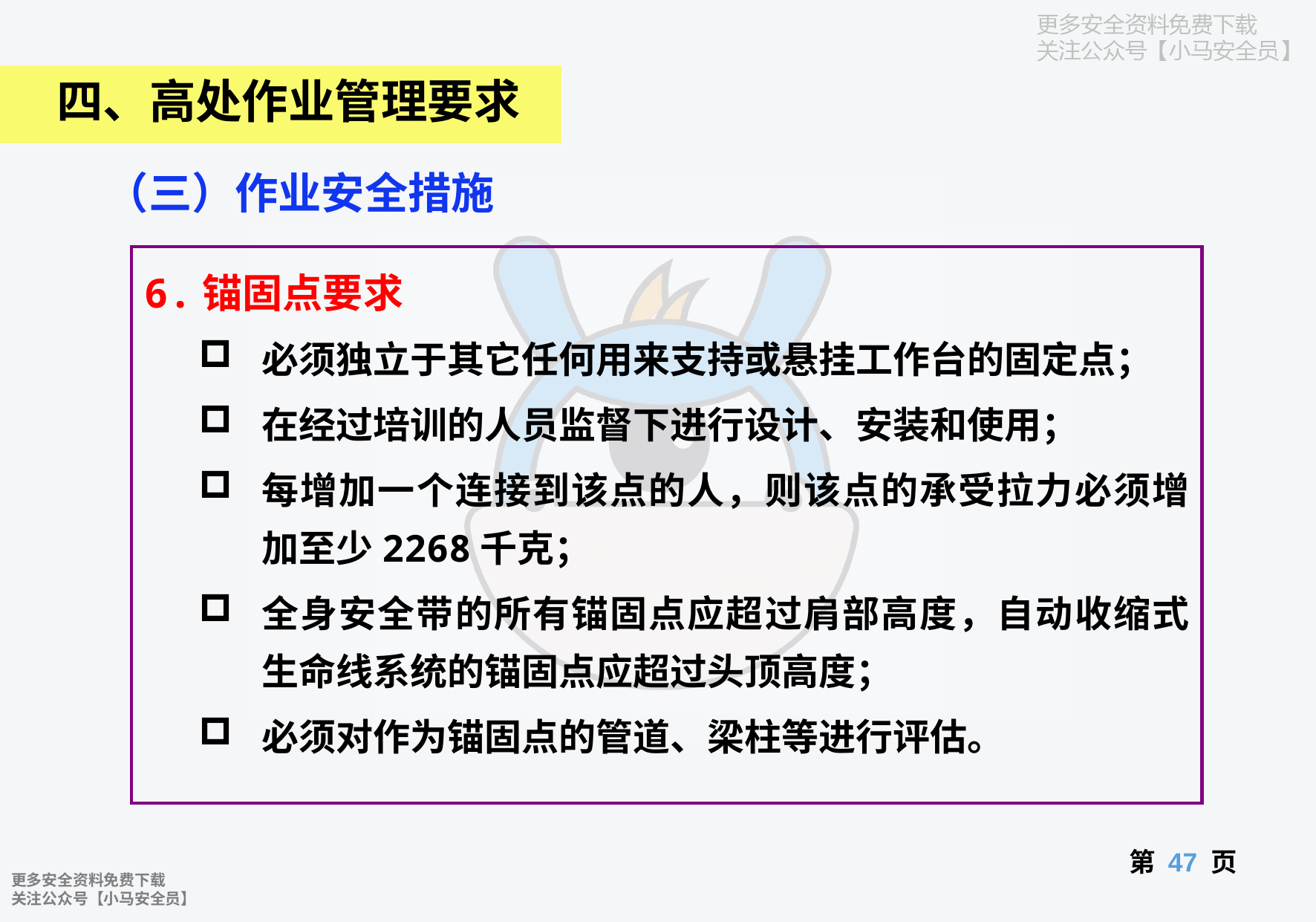

四、高处作业管理要求
（三）作业安全措施
6.锚固点要求
必须独立于其它任何用来支持或悬挂工作台的固定点；
在经过培训的人员监督下进行设计、安装和使用；
每增加一个连接到该点的人，则该点的承受拉力必须增加至少2268千克；
全身安全带的所有锚固点应超过肩部高度，自动收缩式生命线系统的锚固点应超过头顶高度；
必须对作为锚固点的管道、梁柱等进行评估。
第 47 页